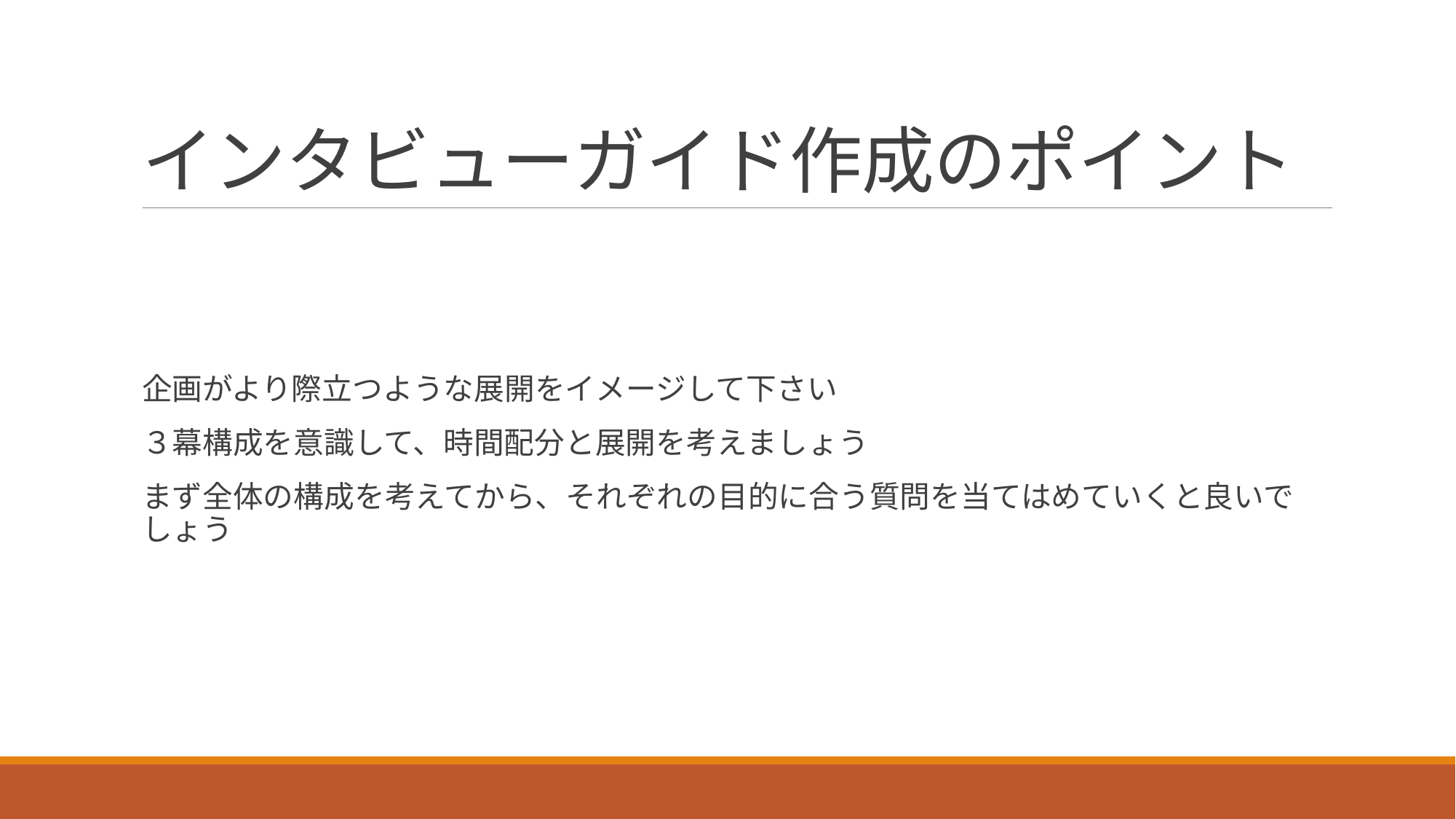

# インタビューガイド作成のポイント
企画がより際立つような展開をイメージして下さい
３幕構成を意識して、時間配分と展開を考えましょう
まず全体の構成を考えてから、それぞれの目的に合う質問を当てはめていくと良いでしょう